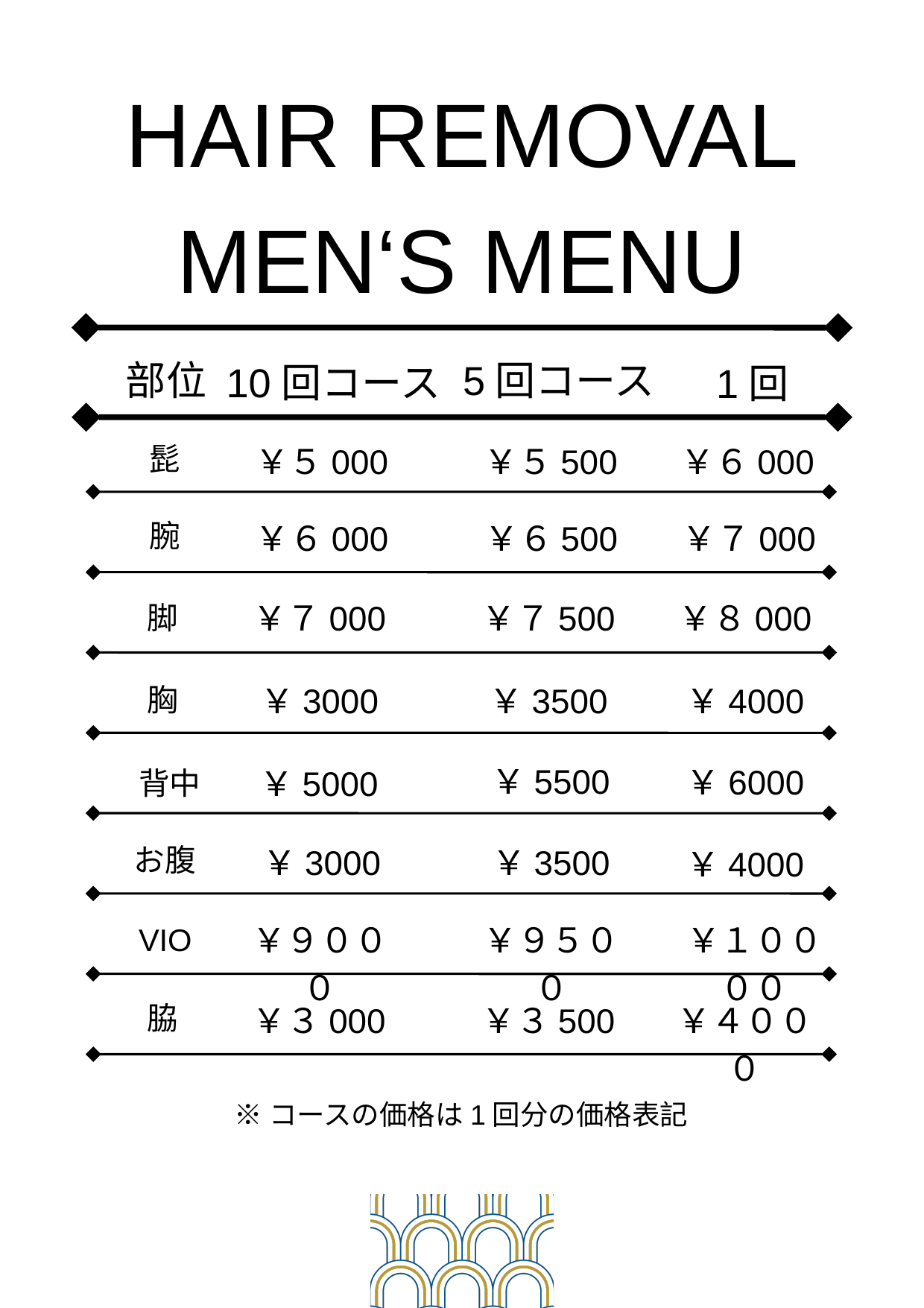

HAIR REMOVAL
MEN‘S MENU

部位
5回コース
10回コース
1回

髭
￥５000
￥５500
￥６000

腕
￥６000
￥６500
￥７000

￥７000
￥７500
￥８000
脚

￥3000
￥3500
￥4000
胸

￥5500
￥6000
￥5000
背中

お腹
￥3000
￥3500
￥4000

￥９０００
￥９５００
￥１００００
VIO

脇
￥３000
￥３500
￥４０００

※コースの価格は1回分の価格表記